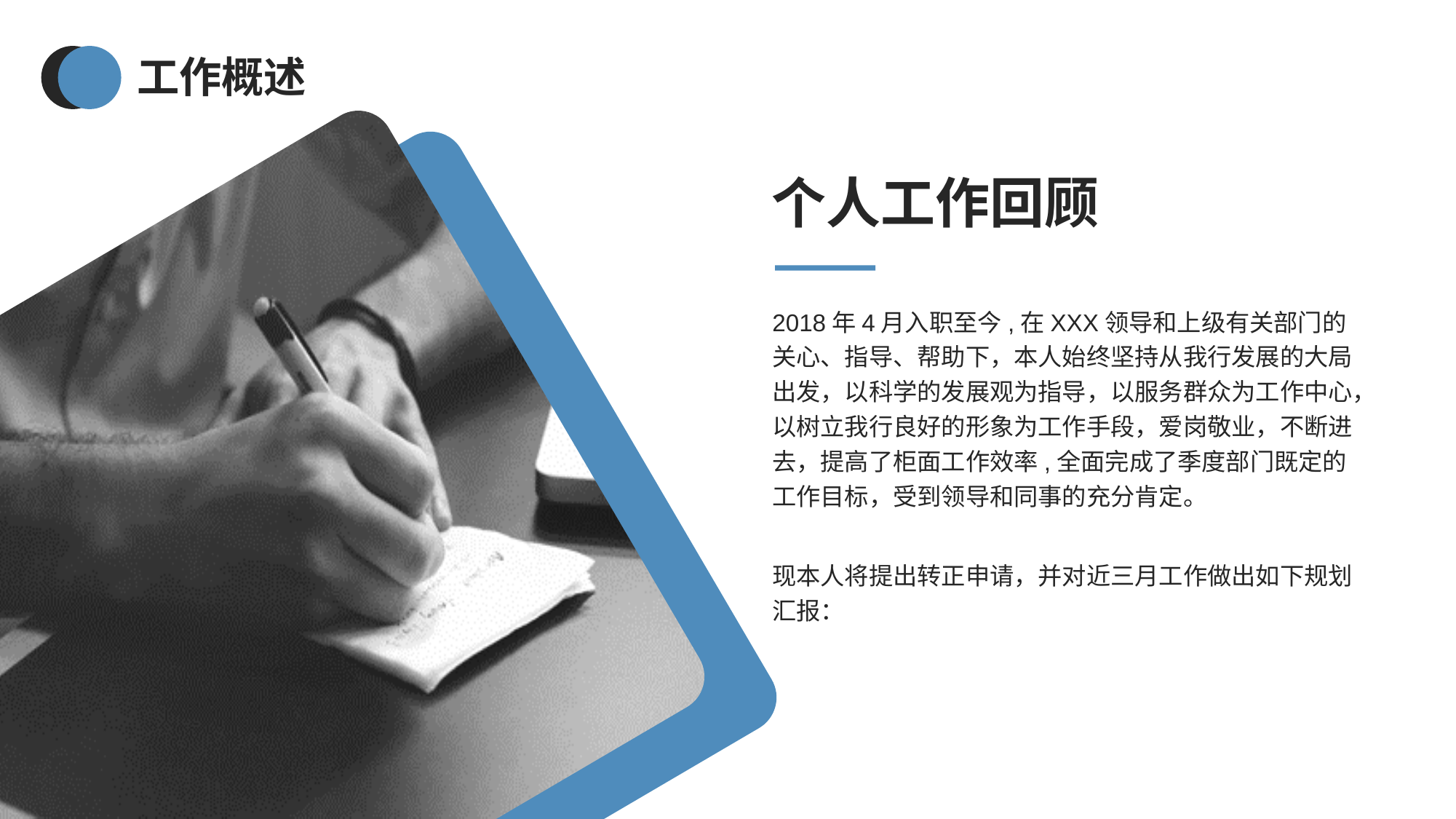

工作概述

个人工作回顾

2018年4月入职至今,在XXX领导和上级有关部门的关心、指导、帮助下，本人始终坚持从我行发展的大局出发，以科学的发展观为指导，以服务群众为工作中心，以树立我行良好的形象为工作手段，爱岗敬业，不断进去，提高了柜面工作效率,全面完成了季度部门既定的工作目标，受到领导和同事的充分肯定。

现本人将提出转正申请，并对近三月工作做出如下规划汇报：